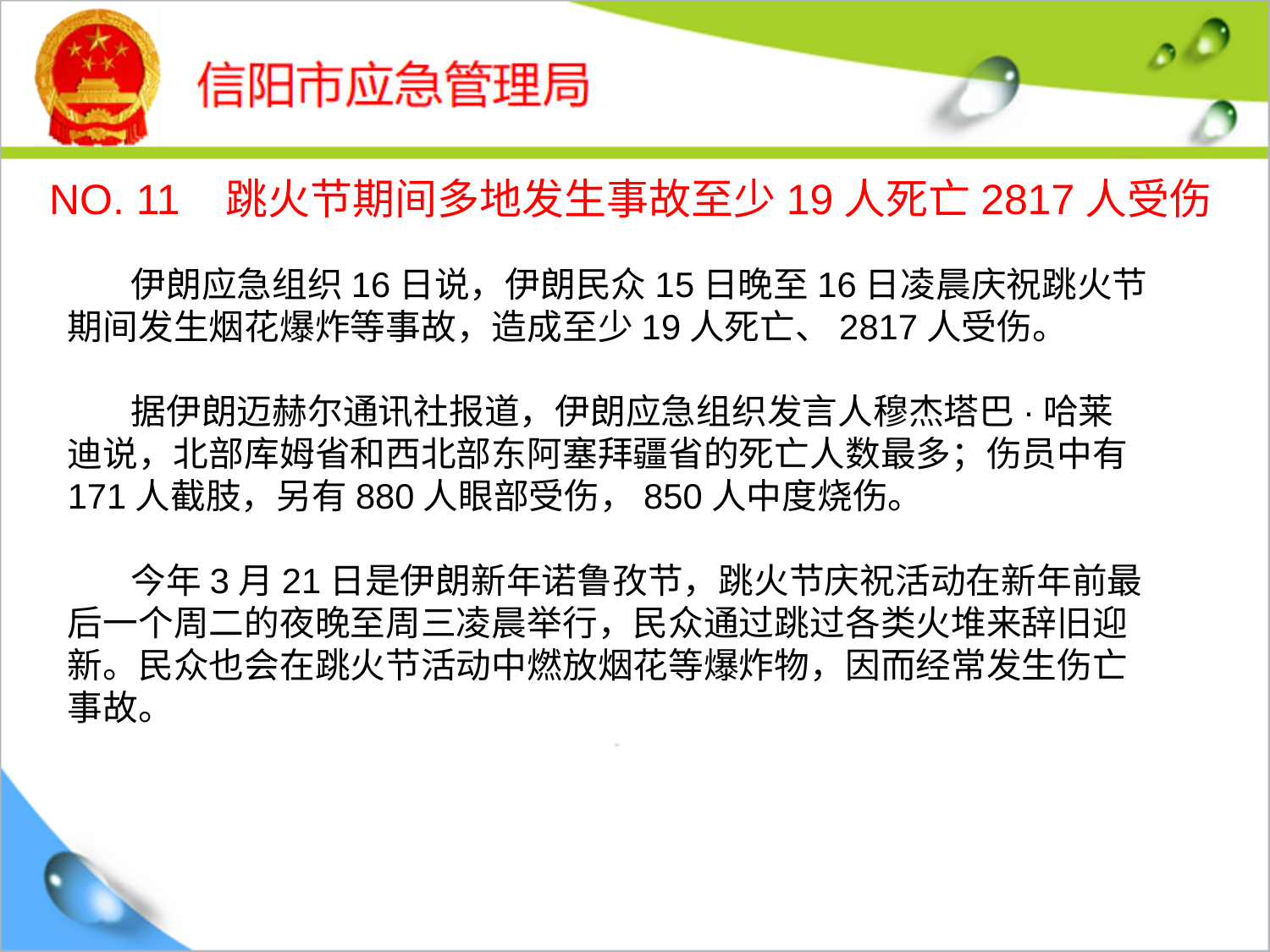

NO. 11   跳火节期间多地发生事故至少19人死亡2817人受伤
       伊朗应急组织16日说，伊朗民众15日晚至16日凌晨庆祝跳火节期间发生烟花爆炸等事故，造成至少19人死亡、2817人受伤。

       据伊朗迈赫尔通讯社报道，伊朗应急组织发言人穆杰塔巴·哈莱迪说，北部库姆省和西北部东阿塞拜疆省的死亡人数最多；伤员中有171人截肢，另有880人眼部受伤，850人中度烧伤。

       今年3月21日是伊朗新年诺鲁孜节，跳火节庆祝活动在新年前最后一个周二的夜晚至周三凌晨举行，民众通过跳过各类火堆来辞旧迎新。民众也会在跳火节活动中燃放烟花等爆炸物，因而经常发生伤亡事故。